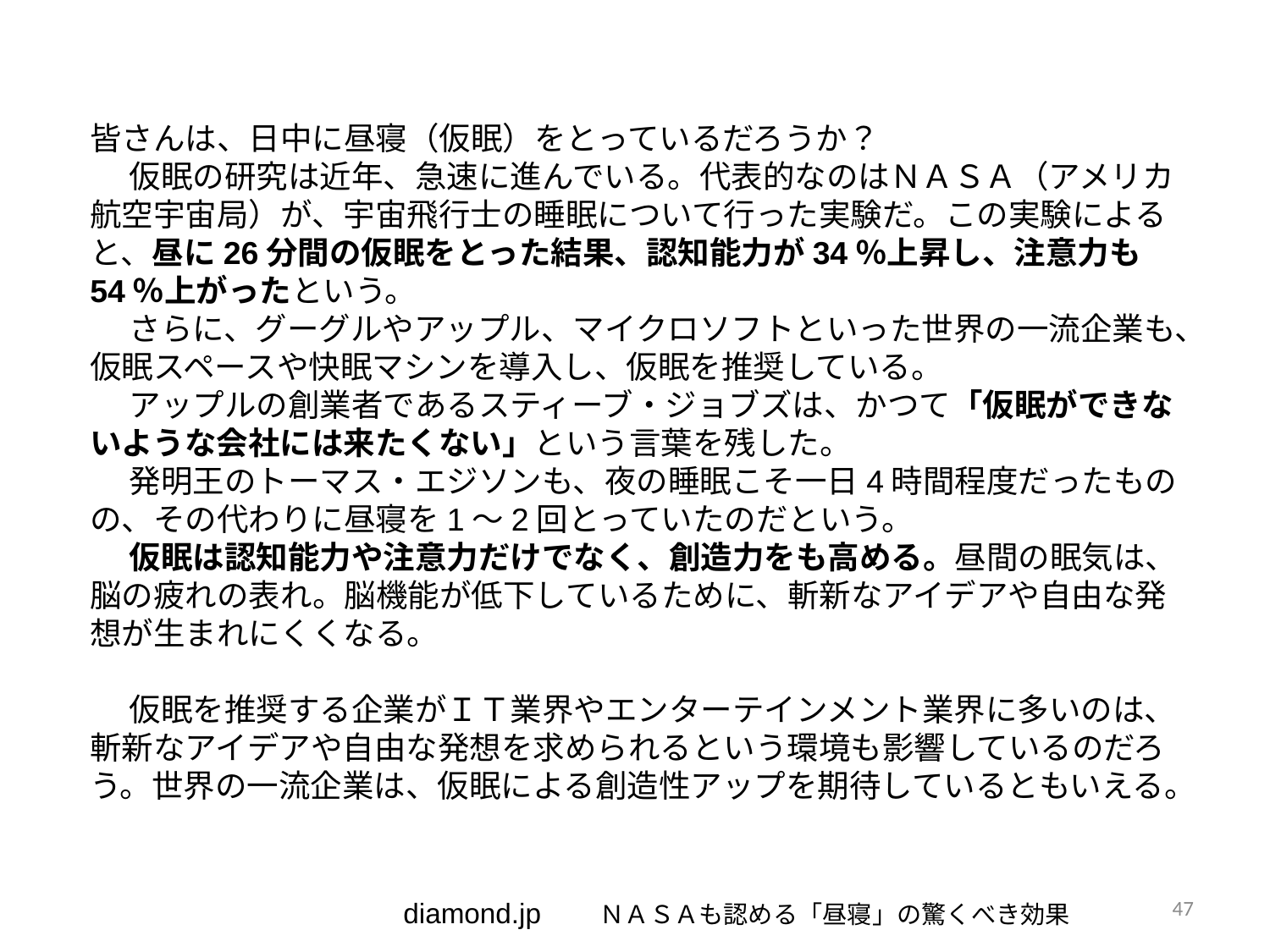

皆さんは、日中に昼寝（仮眠）をとっているだろうか？
 仮眠の研究は近年、急速に進んでいる。代表的なのはＮＡＳＡ（アメリカ航空宇宙局）が、宇宙飛行士の睡眠について行った実験だ。この実験によると、昼に26分間の仮眠をとった結果、認知能力が34％上昇し、注意力も54％上がったという。
 さらに、グーグルやアップル、マイクロソフトといった世界の一流企業も、仮眠スペースや快眠マシンを導入し、仮眠を推奨している。
 アップルの創業者であるスティーブ・ジョブズは、かつて「仮眠ができないような会社には来たくない」という言葉を残した。
 発明王のトーマス・エジソンも、夜の睡眠こそ一日4時間程度だったものの、その代わりに昼寝を1～2回とっていたのだという。
 仮眠は認知能力や注意力だけでなく、創造力をも高める。昼間の眠気は、脳の疲れの表れ。脳機能が低下しているために、斬新なアイデアや自由な発想が生まれにくくなる。

 仮眠を推奨する企業がＩＴ業界やエンターテインメント業界に多いのは、斬新なアイデアや自由な発想を求められるという環境も影響しているのだろう。世界の一流企業は、仮眠による創造性アップを期待しているともいえる。
47
diamond.jp
ＮＡＳＡも認める「昼寝」の驚くべき効果